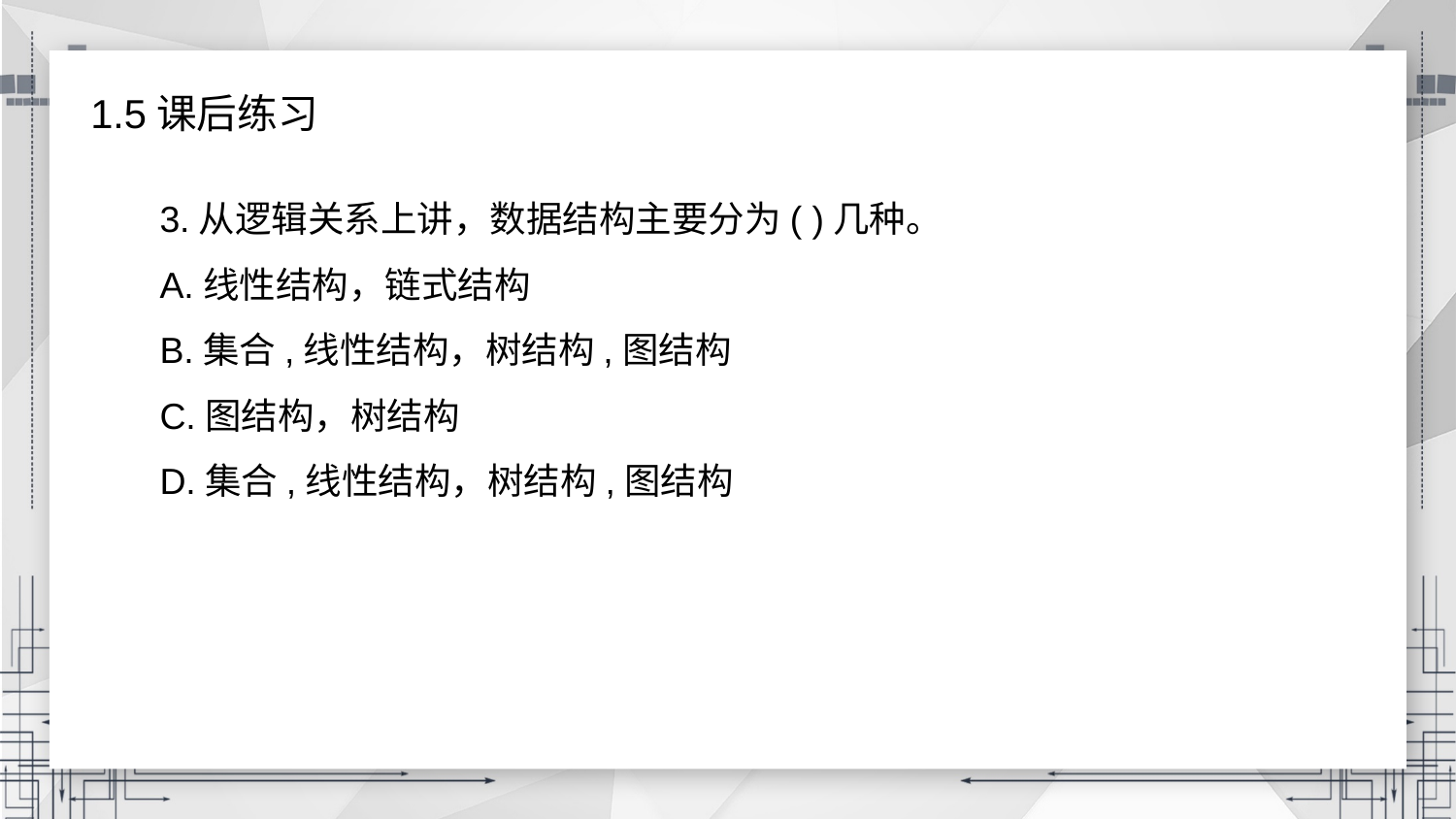

1.5课后练习
3.从逻辑关系上讲，数据结构主要分为( )几种。
A.线性结构，链式结构
B.集合,线性结构，树结构,图结构
C.图结构，树结构
D.集合,线性结构，树结构,图结构